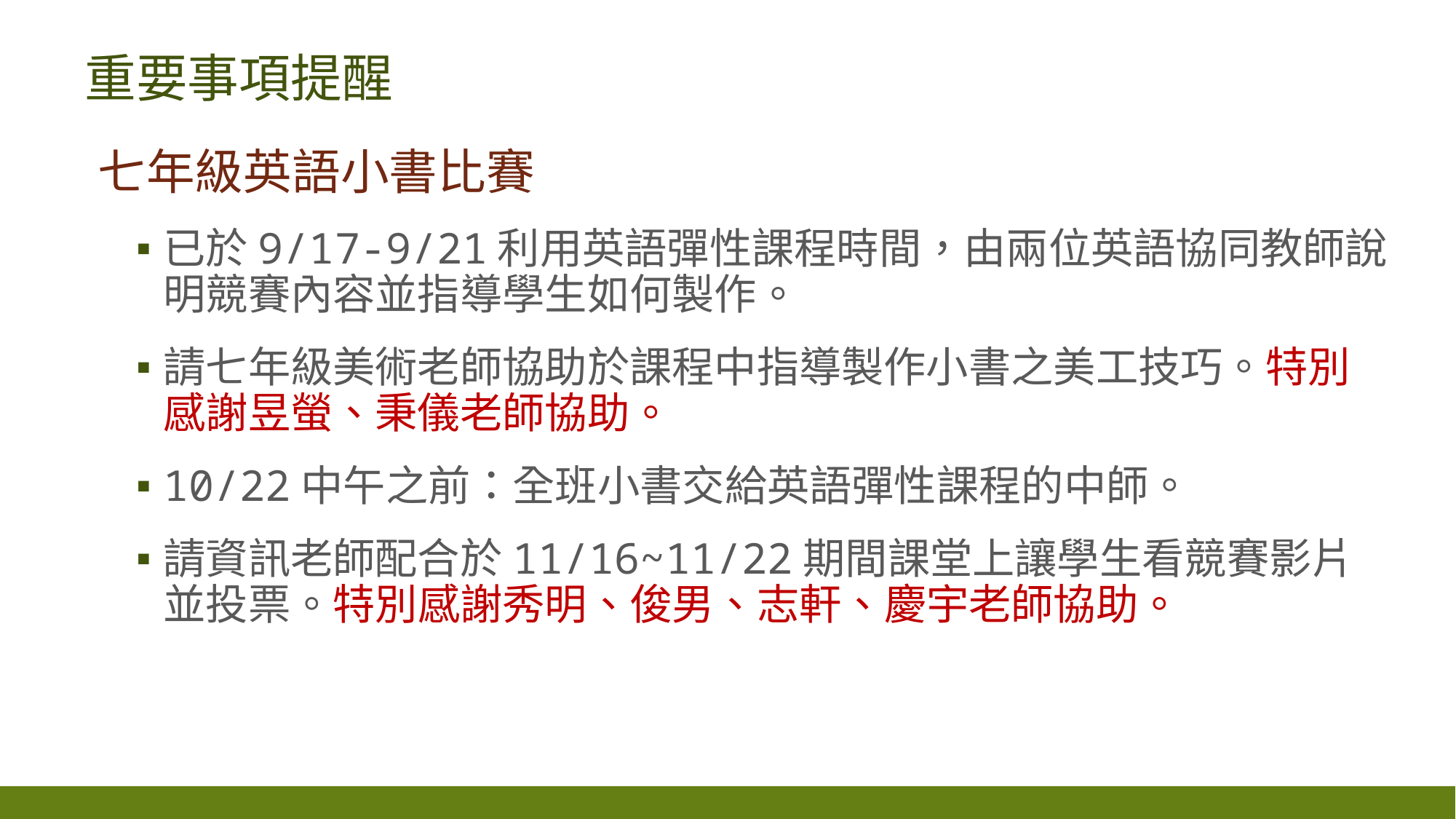

# 重要事項提醒
七年級英語小書比賽
已於9/17-9/21利用英語彈性課程時間，由兩位英語協同教師說明競賽內容並指導學生如何製作。
請七年級美術老師協助於課程中指導製作小書之美工技巧。特別感謝昱螢、秉儀老師協助。
10/22中午之前：全班小書交給英語彈性課程的中師。
請資訊老師配合於11/16~11/22期間課堂上讓學生看競賽影片並投票。特別感謝秀明、俊男、志軒、慶宇老師協助。